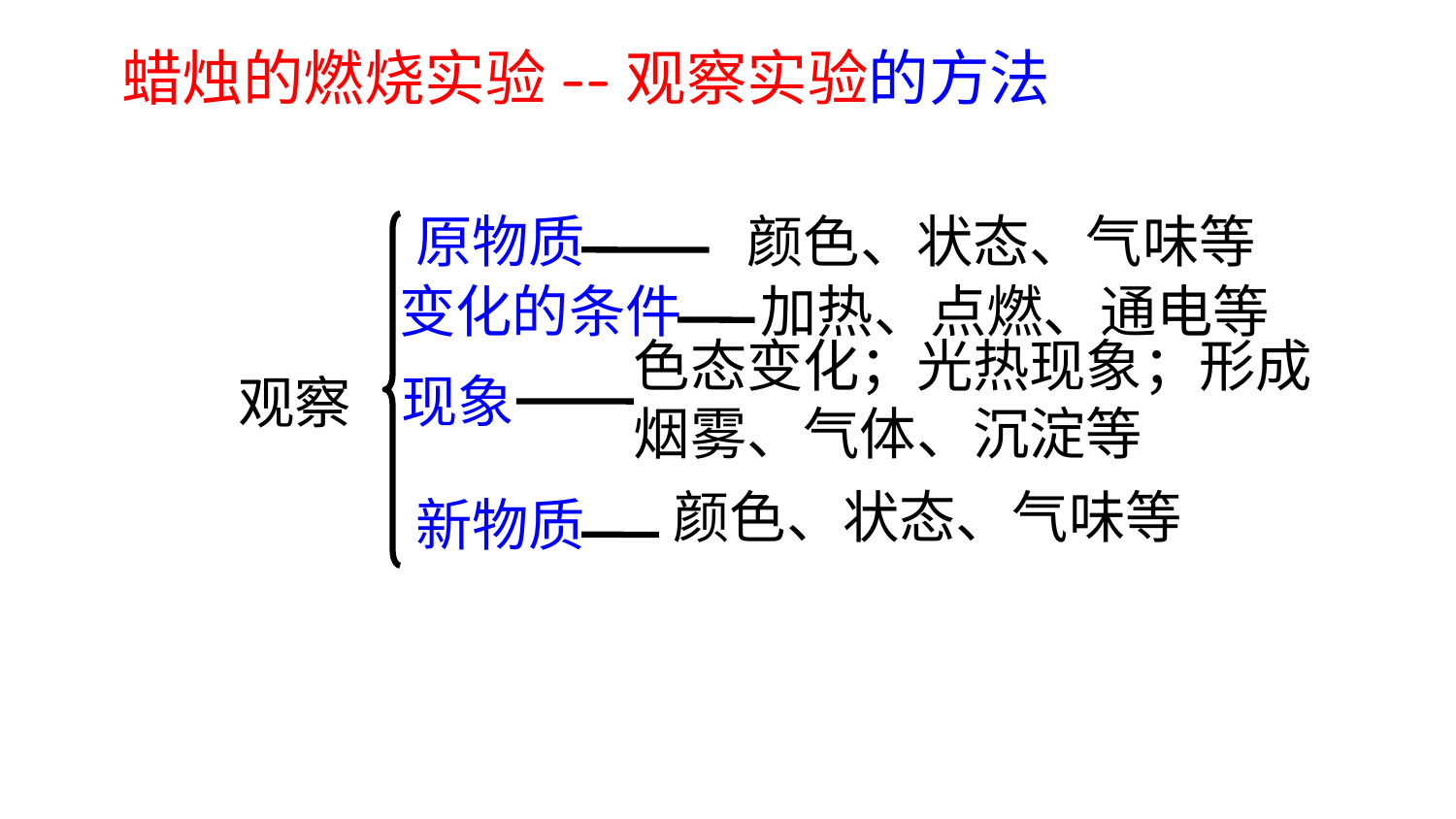

蜡烛的燃烧实验--观察实验的方法
颜色、状态、气味等

原物质

加热、点燃、通电等

变化的条件
色态变化；光热现象；形成烟雾、气体、沉淀等

现象
观察
颜色、状态、气味等

新物质